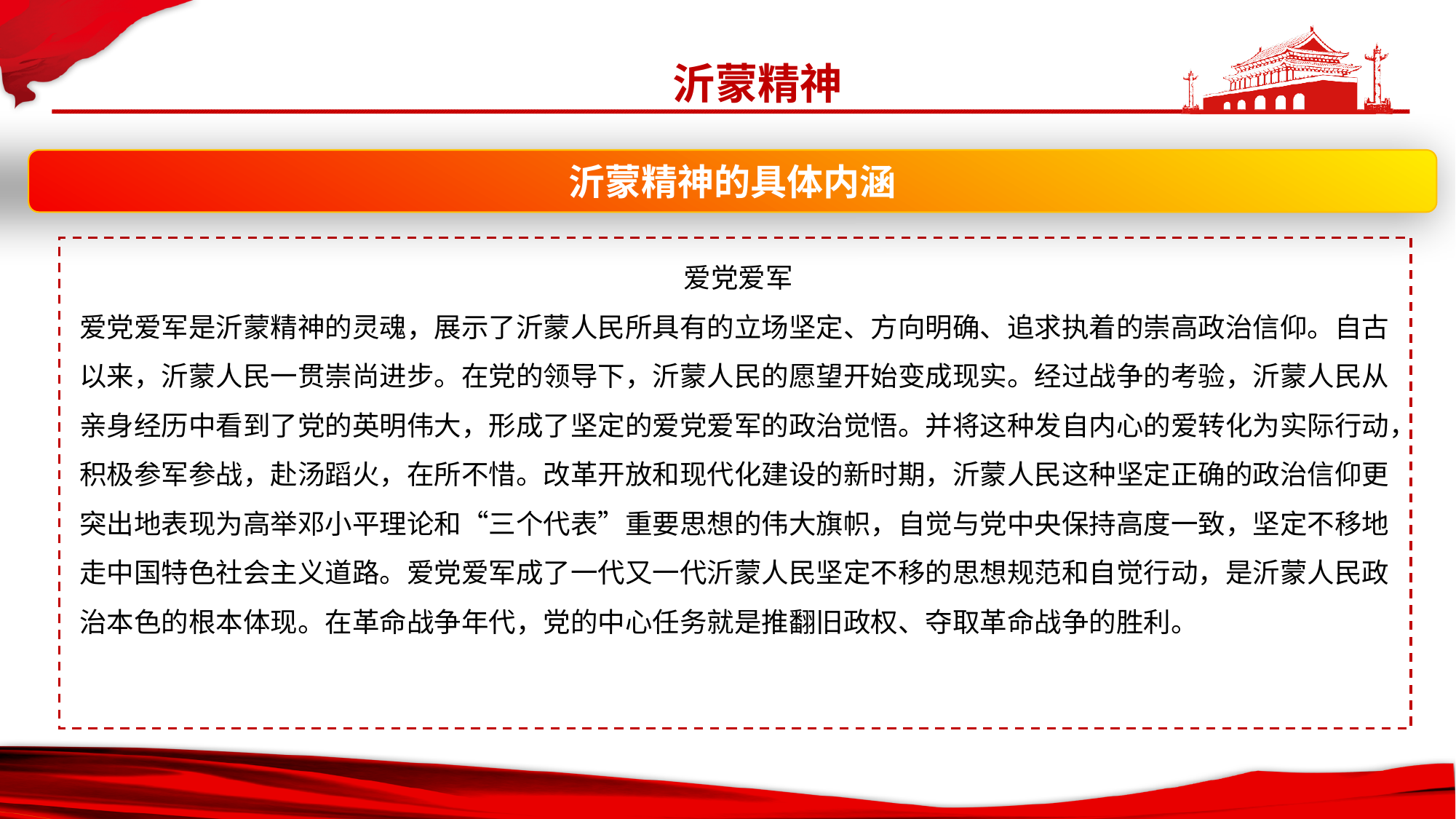

沂蒙精神
沂蒙精神的具体内涵

爱党爱军
爱党爱军是沂蒙精神的灵魂，展示了沂蒙人民所具有的立场坚定、方向明确、追求执着的崇高政治信仰。自古以来，沂蒙人民一贯崇尚进步。在党的领导下，沂蒙人民的愿望开始变成现实。经过战争的考验，沂蒙人民从亲身经历中看到了党的英明伟大，形成了坚定的爱党爱军的政治觉悟。并将这种发自内心的爱转化为实际行动，积极参军参战，赴汤蹈火，在所不惜。改革开放和现代化建设的新时期，沂蒙人民这种坚定正确的政治信仰更突出地表现为高举邓小平理论和“三个代表”重要思想的伟大旗帜，自觉与党中央保持高度一致，坚定不移地走中国特色社会主义道路。爱党爱军成了一代又一代沂蒙人民坚定不移的思想规范和自觉行动，是沂蒙人民政治本色的根本体现。在革命战争年代，党的中心任务就是推翻旧政权、夺取革命战争的胜利。